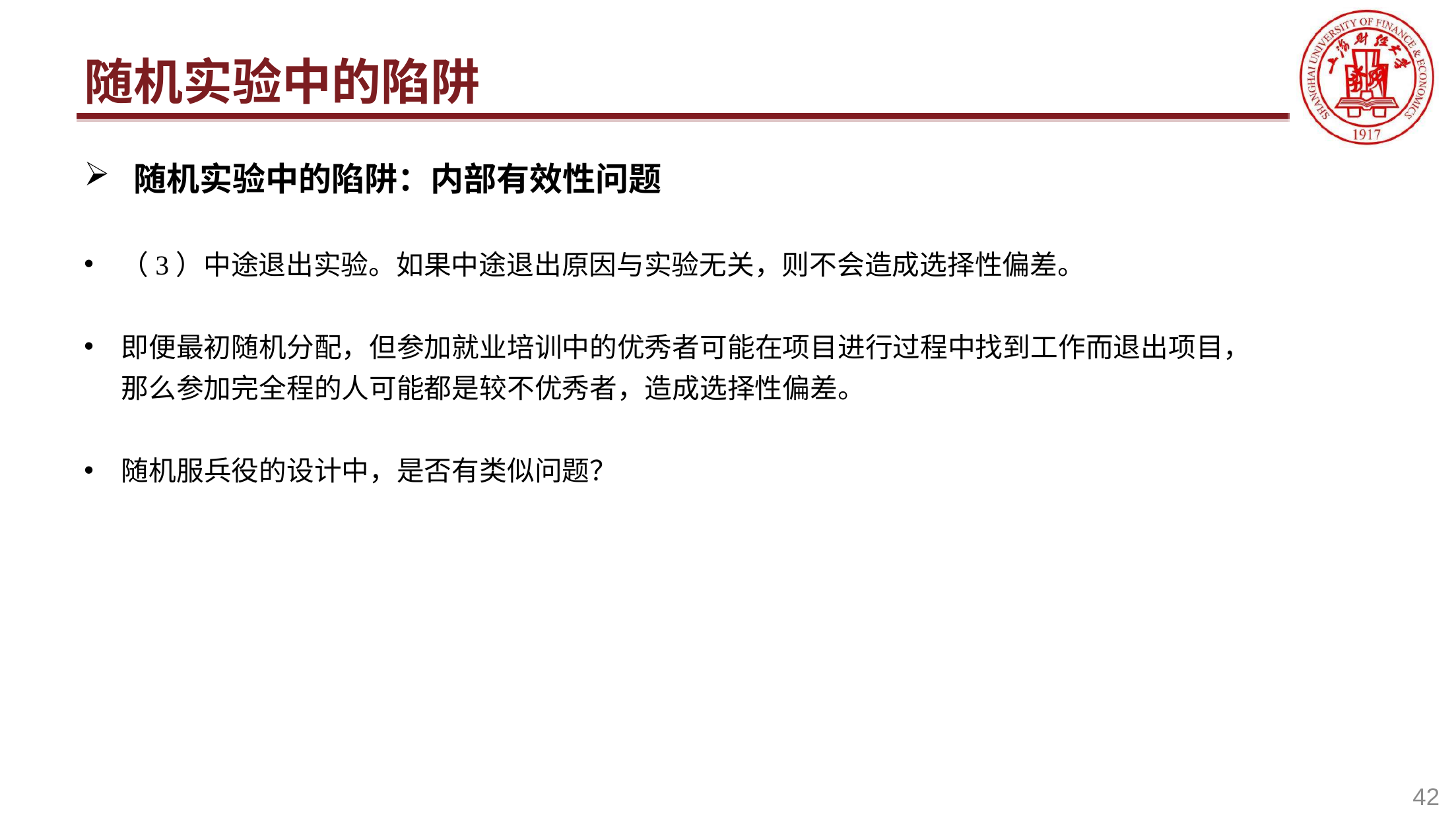

# 随机实验中的陷阱
随机实验中的陷阱：内部有效性问题

（3）中途退出实验。如果中途退出原因与实验无关，则不会造成选择性偏差。

即便最初随机分配，但参加就业培训中的优秀者可能在项目进行过程中找到工作而退出项目，那么参加完全程的人可能都是较不优秀者，造成选择性偏差。

随机服兵役的设计中，是否有类似问题？

42